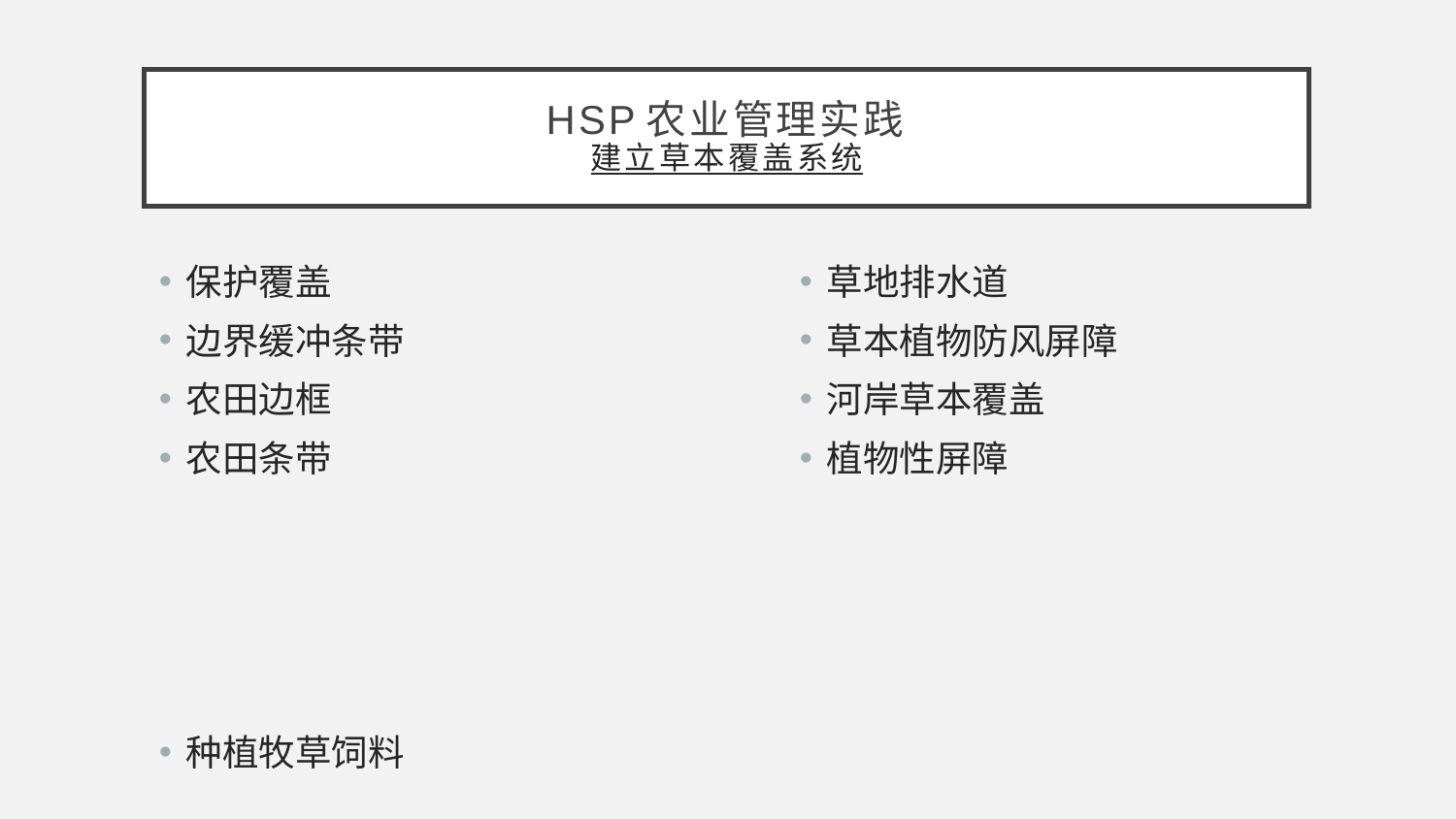

HSP农业管理实践
建立草本覆盖系统
保护覆盖
边界缓冲条带
农田边框
农田条带

种植牧草饲料
草地排水道
草本植物防风屏障
河岸草本覆盖
植物性屏障